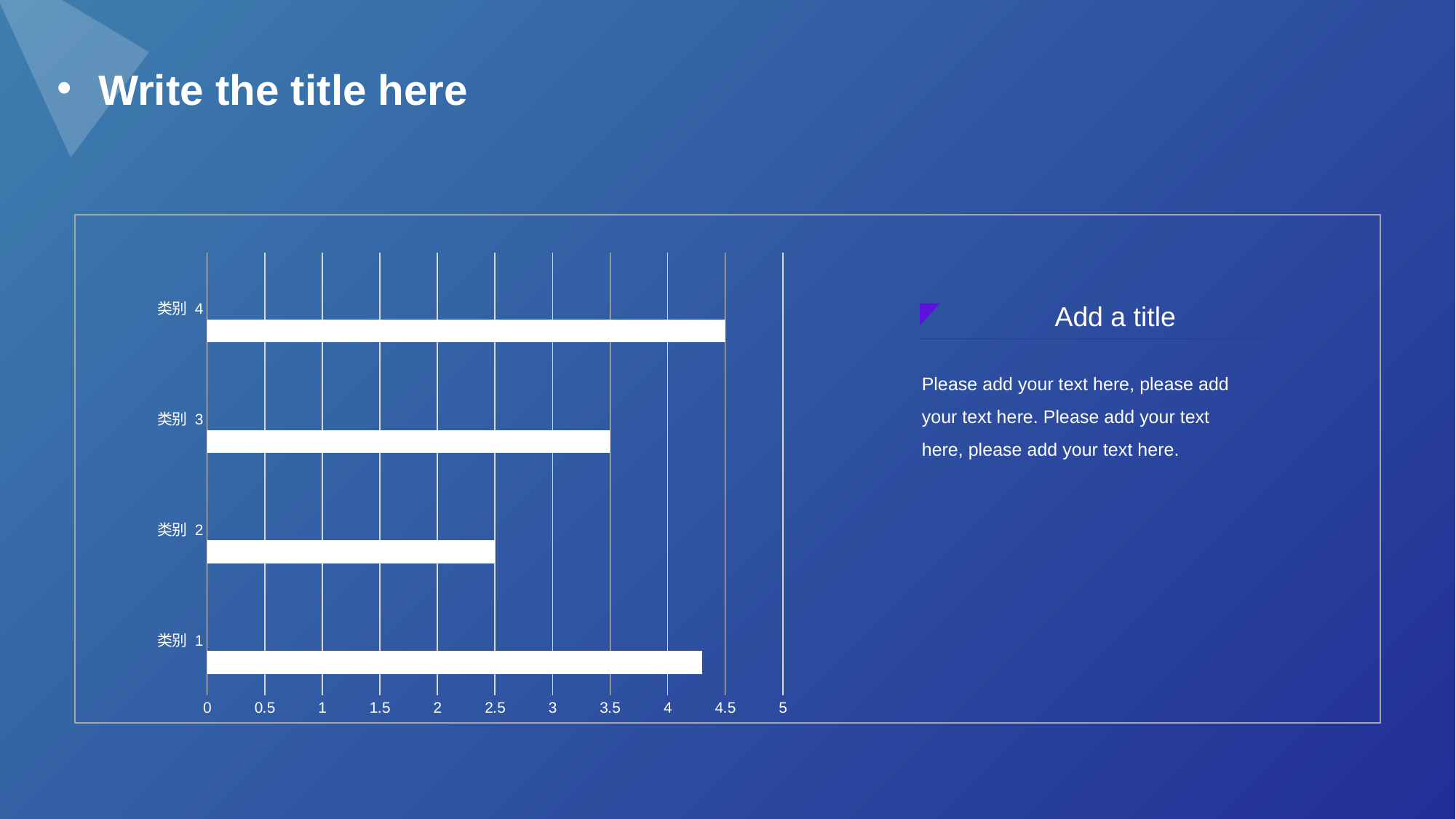

Write the title here

### Chart

| Category | 系列 1 | 列1 | 列2 |
|---|---|---|---|
| 类别 1 | 4.3 | None | None |
| 类别 2 | 2.5 | None | None |
| 类别 3 | 3.5 | None | None |
| 类别 4 | 4.5 | None | None |
Add a title

Please add your text here, please add your text here. Please add your text here, please add your text here.